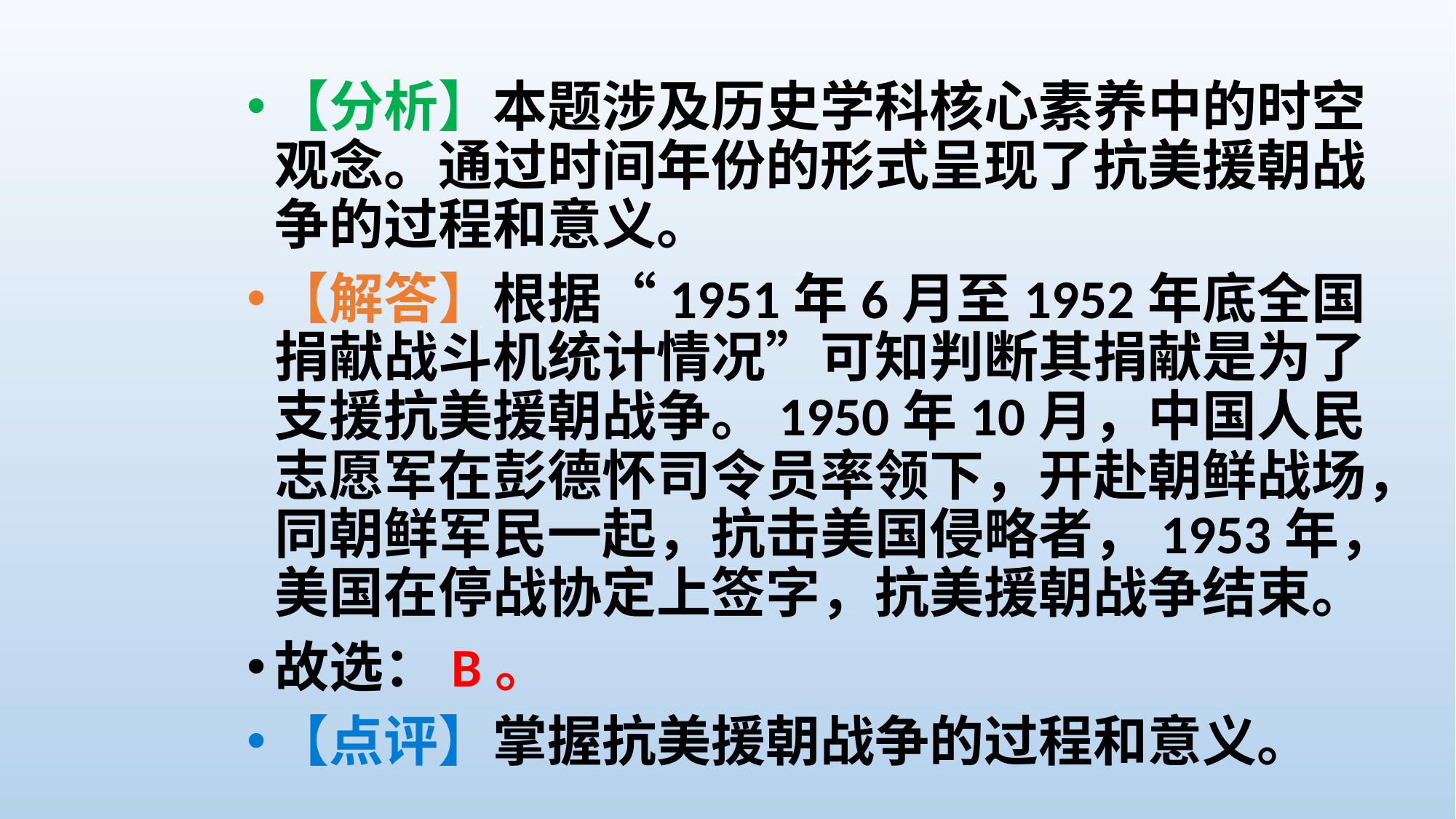

【分析】本题涉及历史学科核心素养中的时空观念。通过时间年份的形式呈现了抗美援朝战争的过程和意义。
【解答】根据“1951年6月至1952年底全国捐献战斗机统计情况”可知判断其捐献是为了支援抗美援朝战争。1950年10月，中国人民志愿军在彭德怀司令员率领下，开赴朝鲜战场，同朝鲜军民一起，抗击美国侵略者，1953年，美国在停战协定上签字，抗美援朝战争结束。
故选：B。
【点评】掌握抗美援朝战争的过程和意义。
#